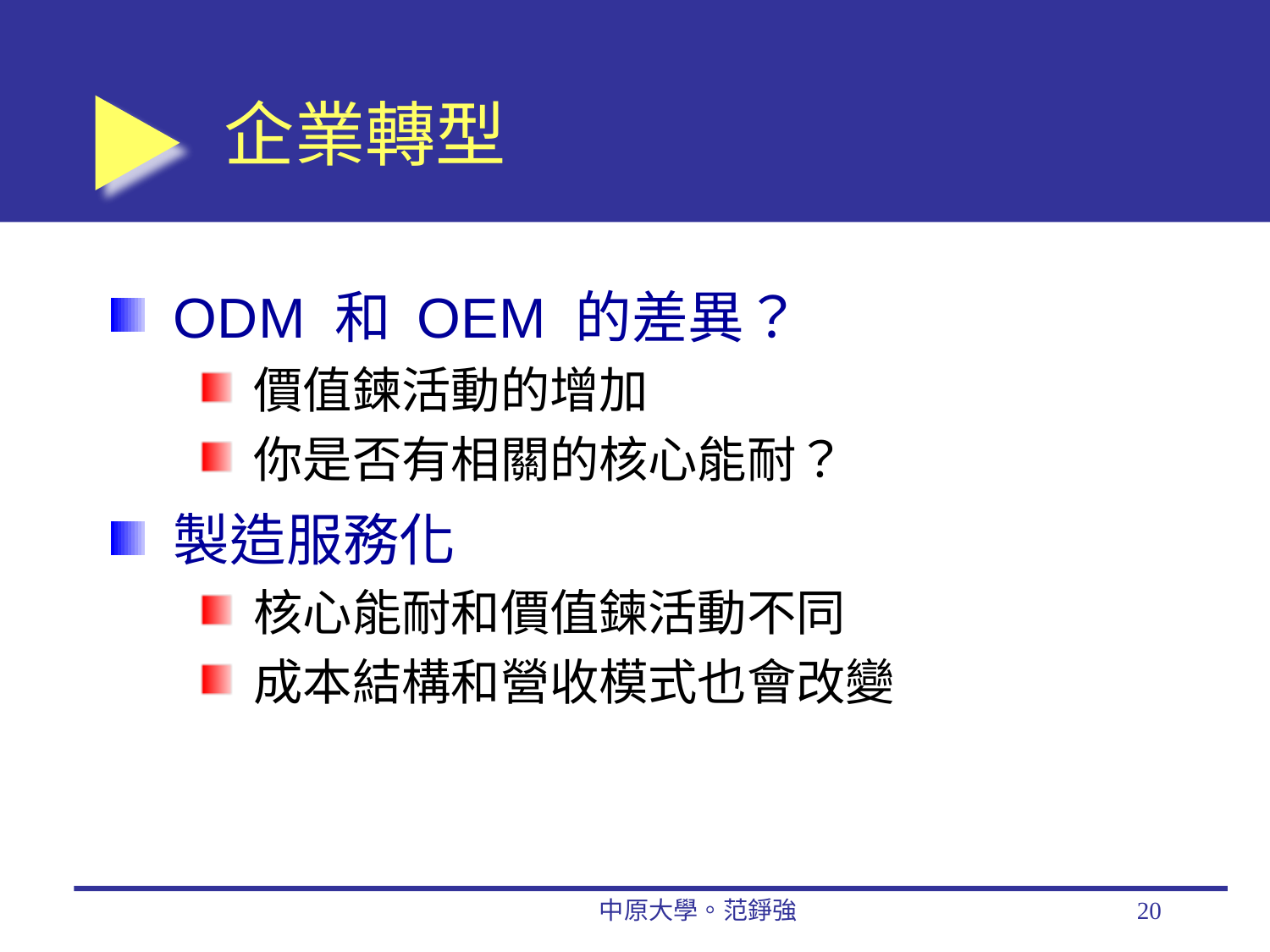

# 企業轉型
ODM 和 OEM 的差異？
價值鍊活動的增加
你是否有相關的核心能耐？
製造服務化
核心能耐和價值鍊活動不同
成本結構和營收模式也會改變

中原大學。范錚強
20